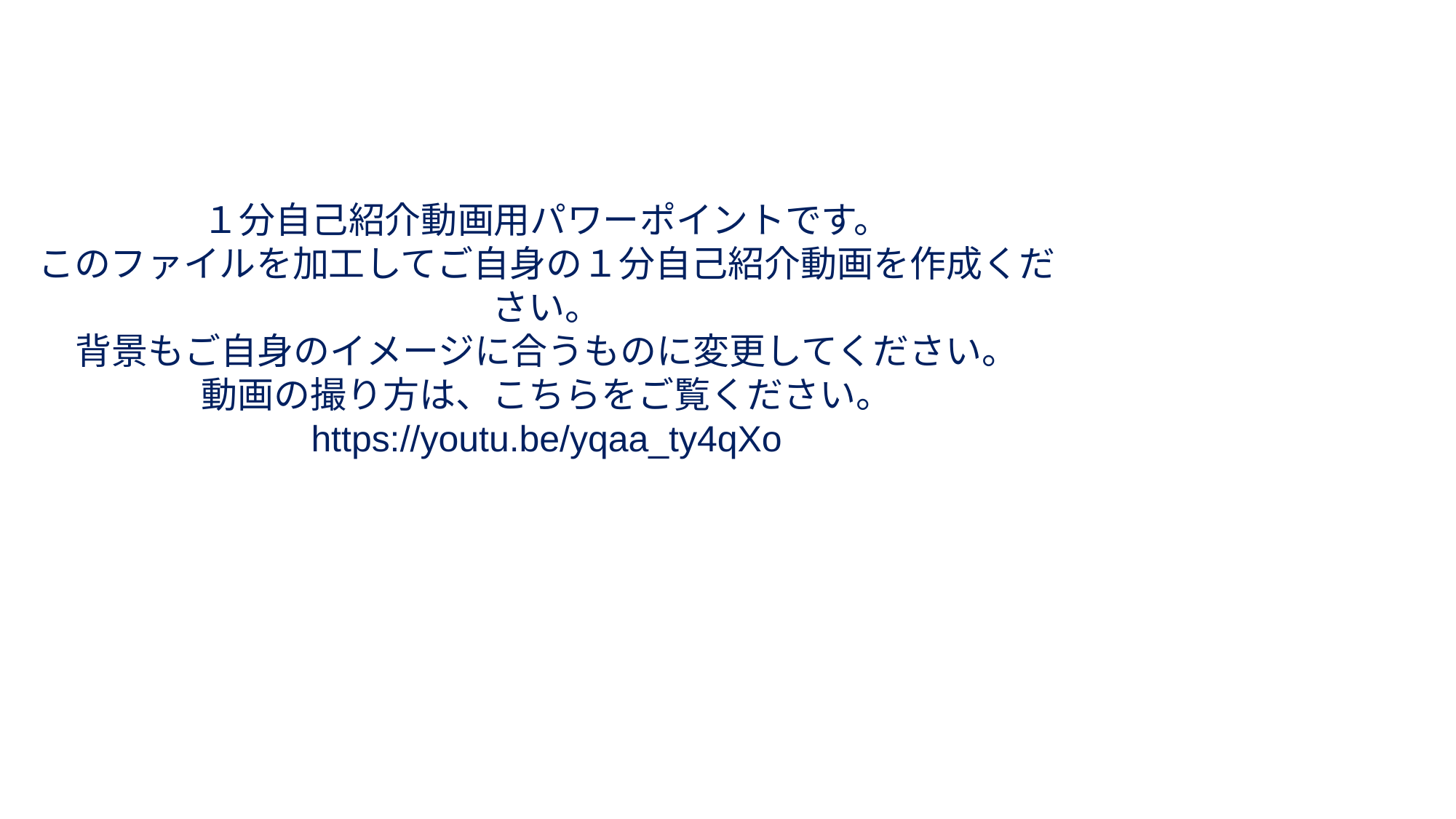

１分自己紹介動画用パワーポイントです。
このファイルを加工してご自身の１分自己紹介動画を作成ください。
背景もご自身のイメージに合うものに変更してください。
動画の撮り方は、こちらをご覧ください。
https://youtu.be/yqaa_ty4qXo